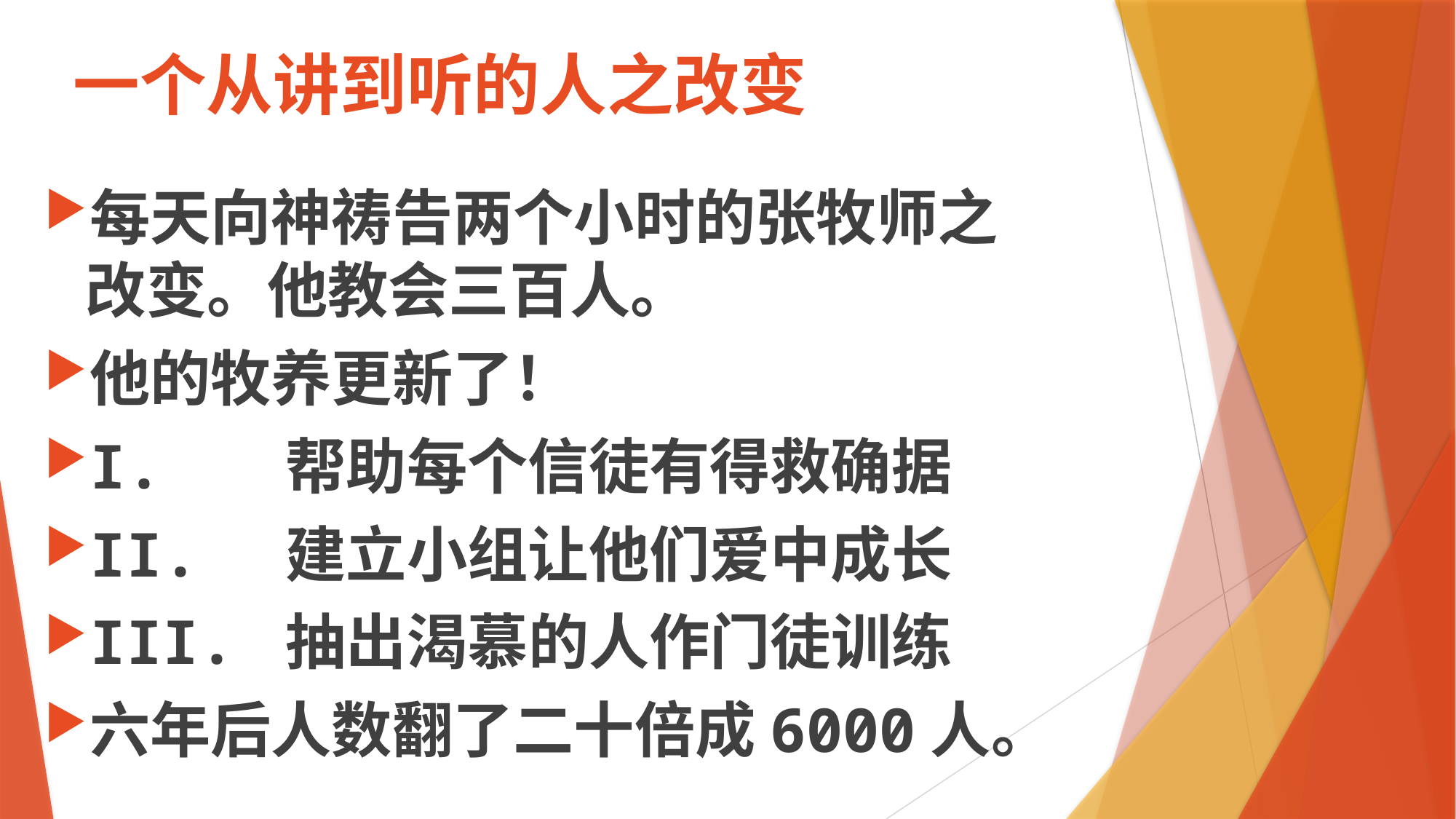

# 一个从讲到听的人之改变
每天向神祷告两个小时的张牧师之改变。他教会三百人。
他的牧养更新了！
I.   帮助每个信徒有得救确据
II.  建立小组让他们爱中成长
III. 抽出渴慕的人作门徒训练
六年后人数翻了二十倍成6000人。